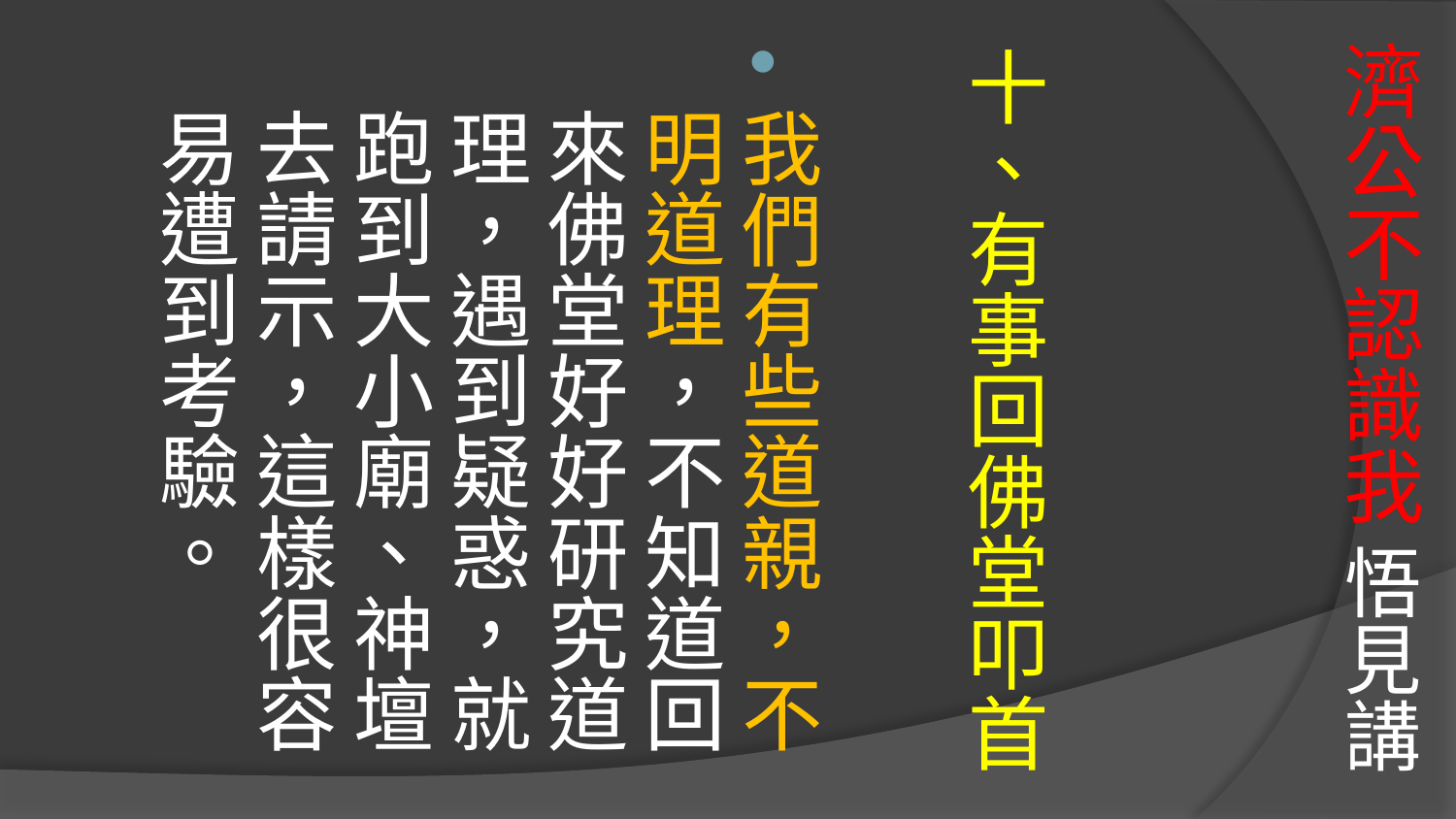

# 濟公不認識我 悟見講
十、有事回佛堂叩首

我們有些道親，不明道理，不知道回來佛堂好好研究道理，遇到疑惑，就跑到大小廟、神壇去請示，這樣很容易遭到考驗。